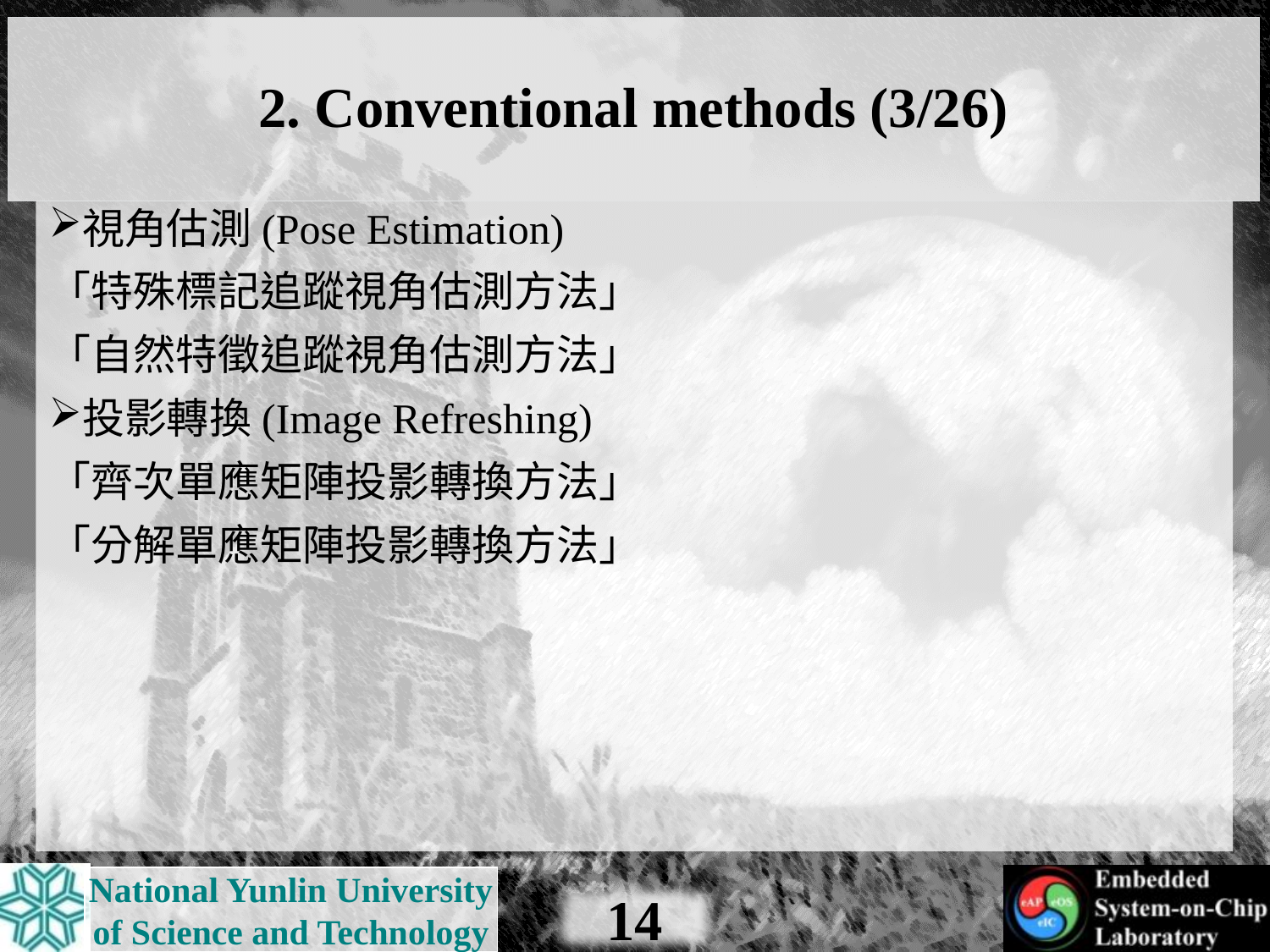

# 2. Conventional methods (3/26)
視角估測(Pose Estimation)
「特殊標記追蹤視角估測方法」
「自然特徵追蹤視角估測方法」
投影轉換(Image Refreshing)
「齊次單應矩陣投影轉換方法」
「分解單應矩陣投影轉換方法」